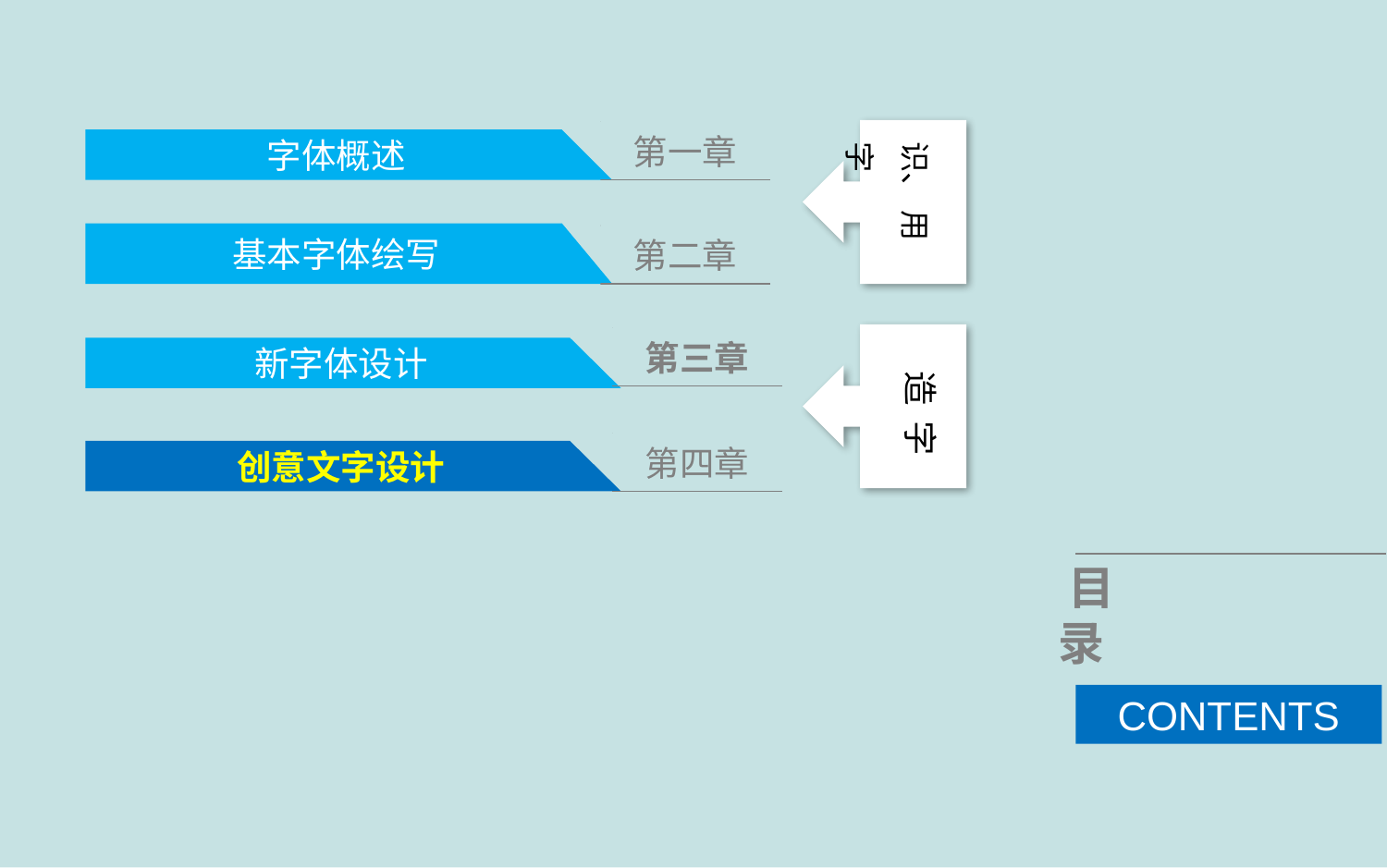

第一章
字体概述
识、 用字
基本字体绘写
第二章

第三章
新字体设计
造  字
第四章
创意文字设计
目 录
CONTENTS
2